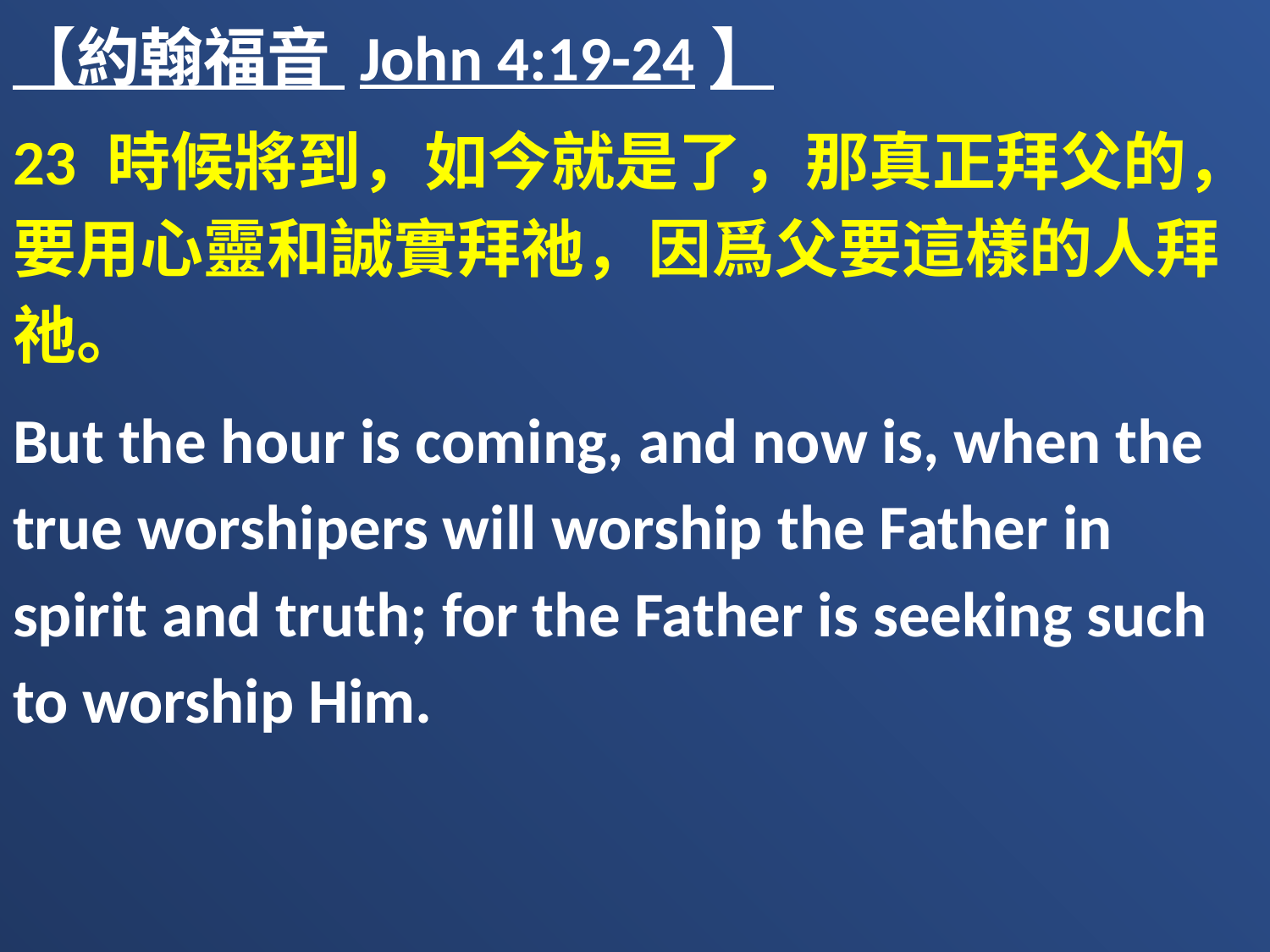

【約翰福音 John 4:19-24】
23 時候將到，如今就是了，那真正拜父的，要用心靈和誠實拜祂，因爲父要這樣的人拜祂。
But the hour is coming, and now is, when the true worshipers will worship the Father in spirit and truth; for the Father is seeking such to worship Him.